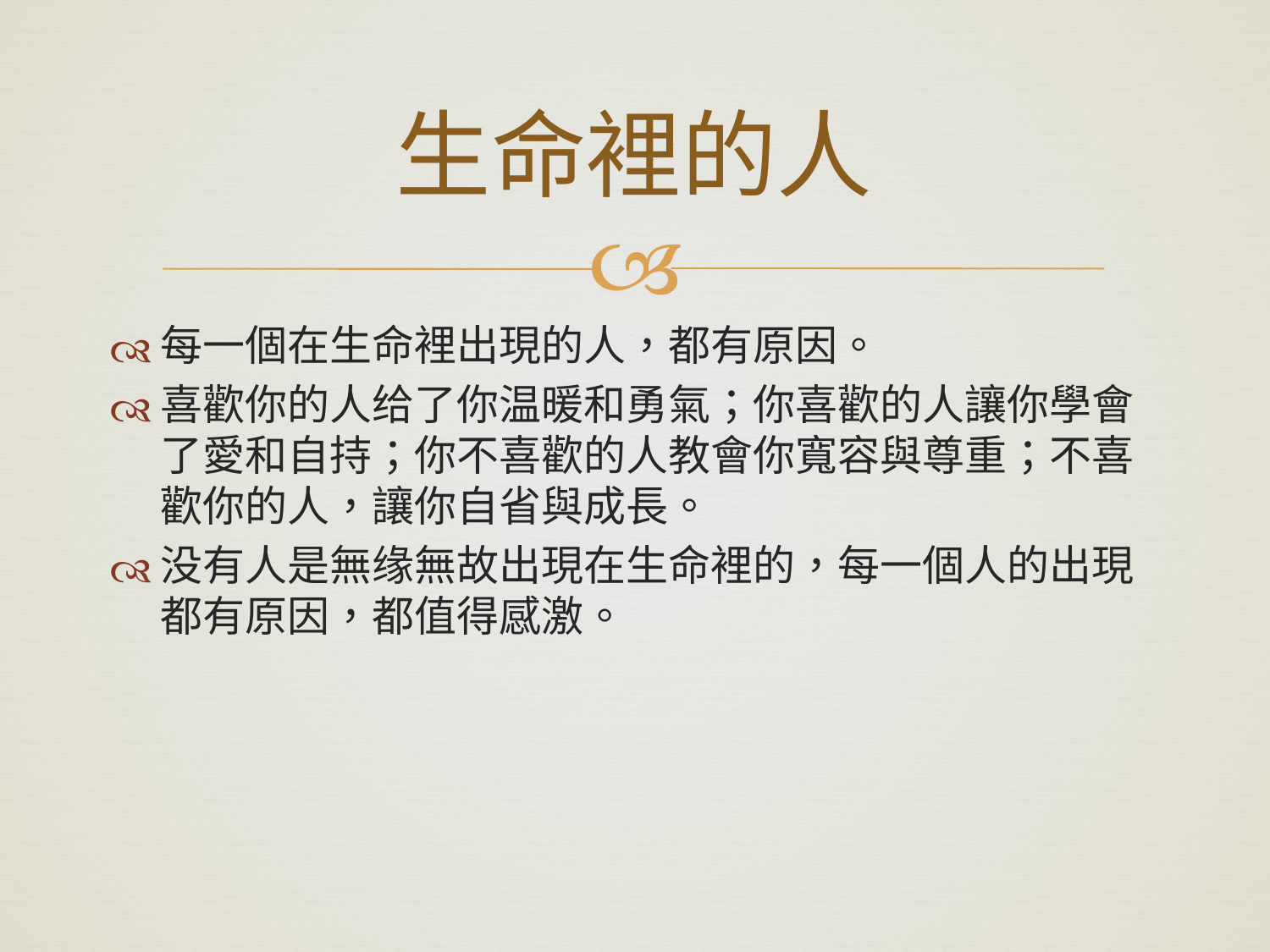

# 生命裡的人
每一個在生命裡出現的人，都有原因。
喜歡你的人给了你温暖和勇氣；你喜歡的人讓你學會了愛和自持；你不喜歡的人教會你寬容與尊重；不喜歡你的人，讓你自省與成長。
没有人是無缘無故出現在生命裡的，每一個人的出現都有原因，都值得感激。